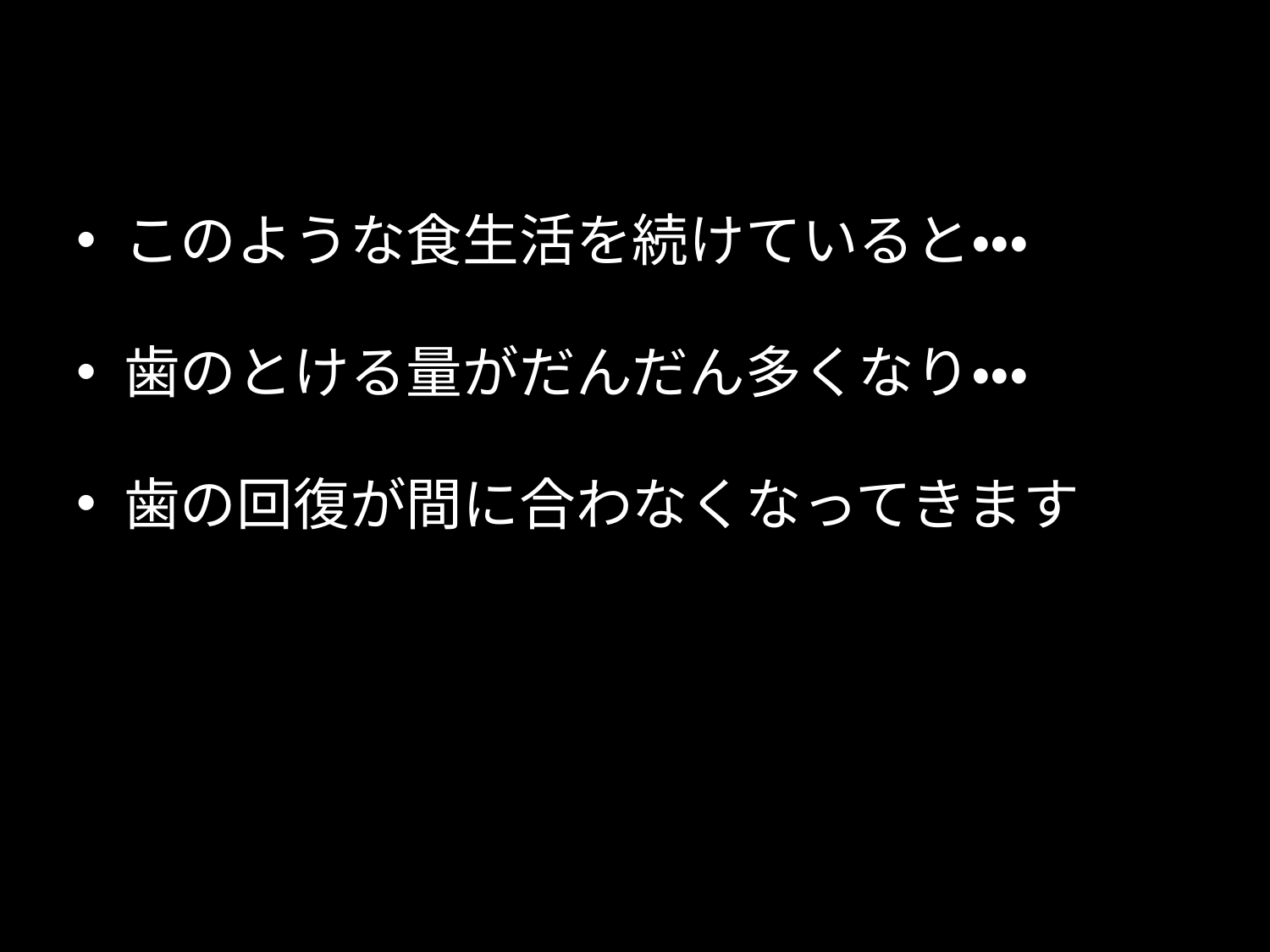

このような食生活を続けていると・・・
歯のとける量がだんだん多くなり・・・
歯の回復が間に合わなくなってきます